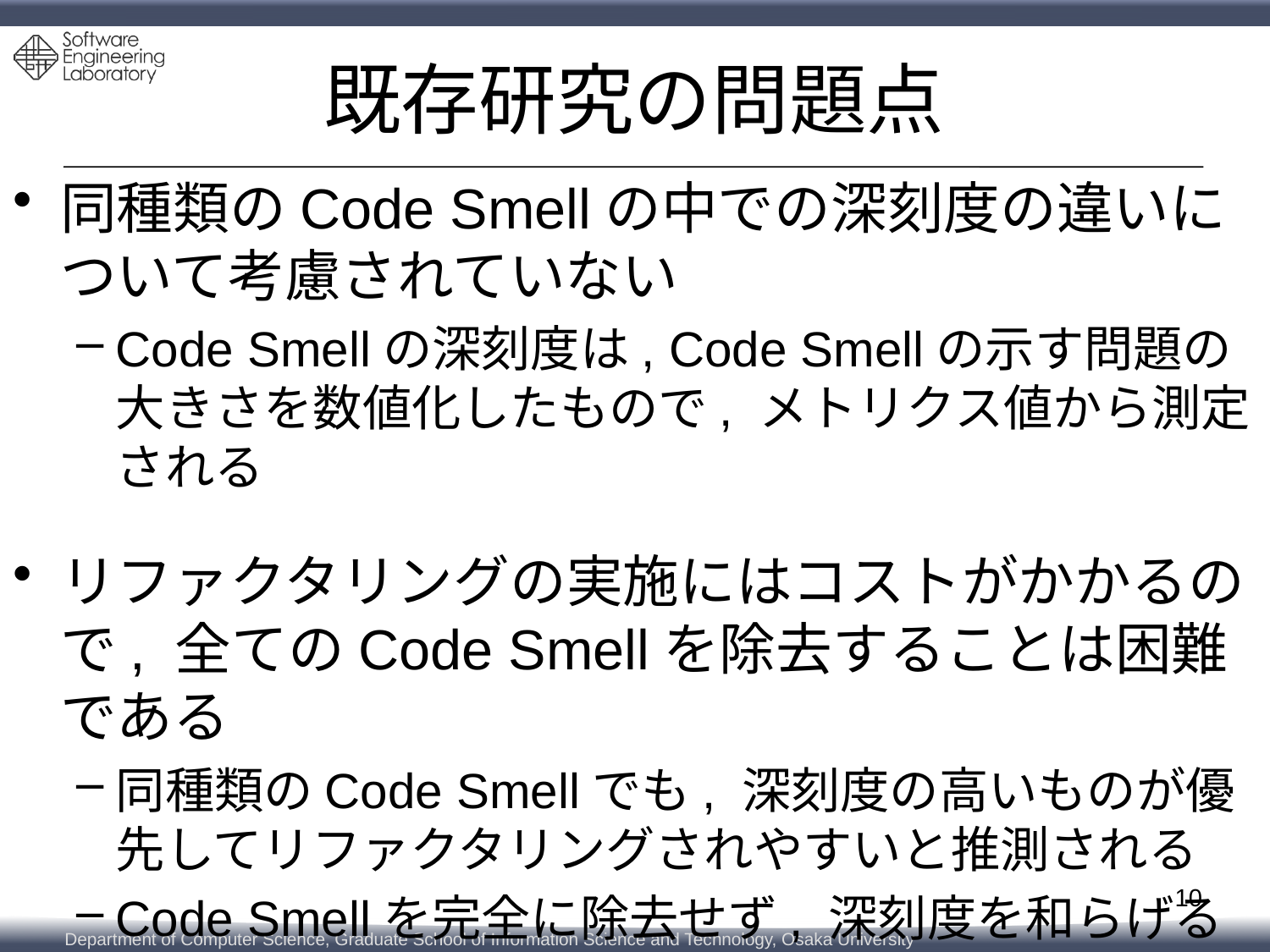

# 既存研究の問題点
同種類のCode Smellの中での深刻度の違いについて考慮されていない
Code Smellの深刻度は, Code Smellの示す問題の大きさを数値化したもので, メトリクス値から測定される

リファクタリングの実施にはコストがかかるので, 全てのCode Smellを除去することは困難である
同種類のCode Smellでも, 深刻度の高いものが優先してリファクタリングされやすいと推測される
Code Smellを完全に除去せず, 深刻度を和らげる程度にしかリファクタリングしない可能性もある
10